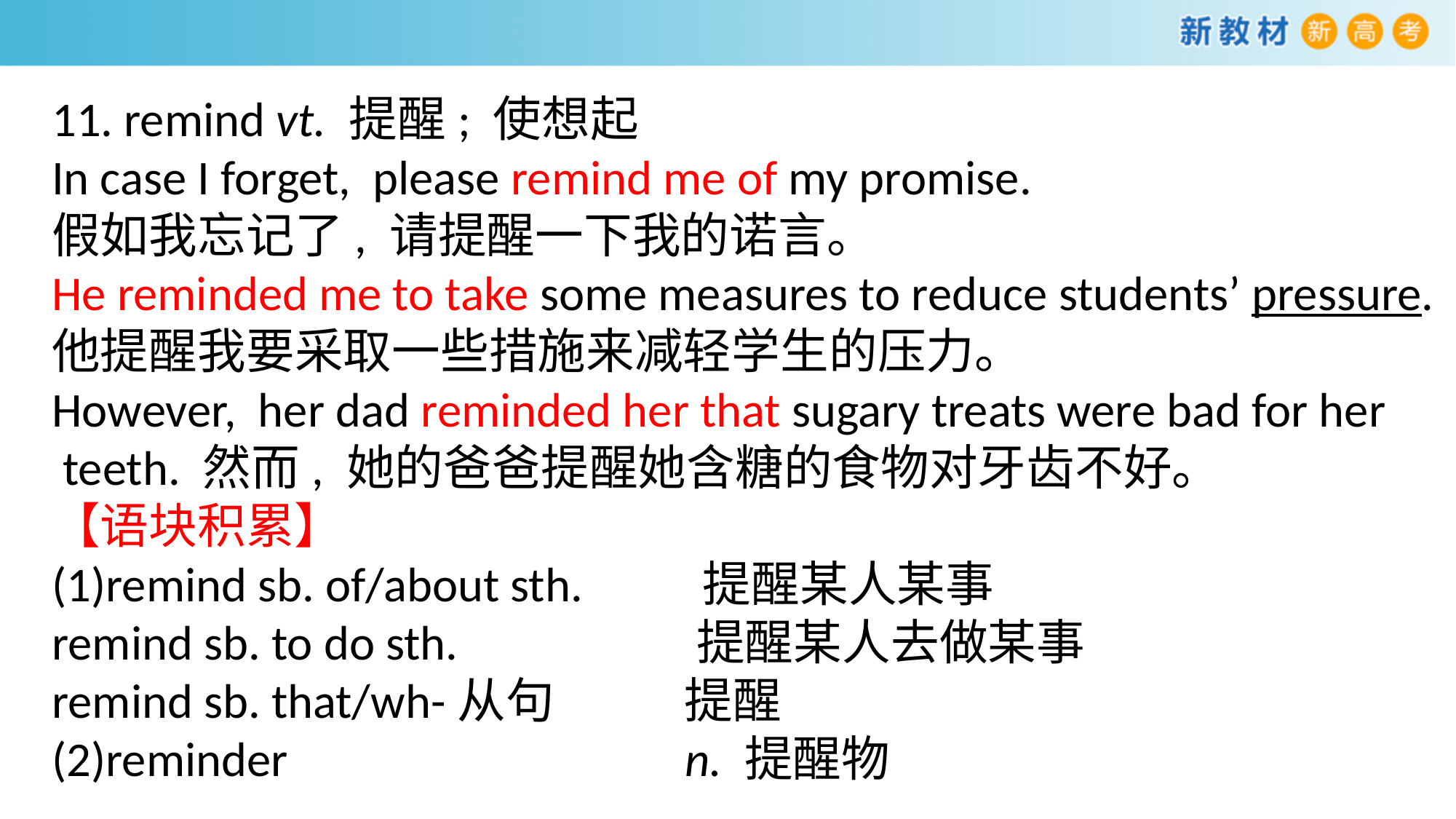

11. remind vt. 提醒; 使想起
In case I forget,  please remind me of my promise.
假如我忘记了, 请提醒一下我的诺言。
He reminded me to take some measures to reduce students’ pressure.
他提醒我要采取一些措施来减轻学生的压力。
However,  her dad reminded her that sugary treats were bad for her
 teeth. 然而, 她的爸爸提醒她含糖的食物对牙齿不好。
【语块积累】
(1)remind sb. of/about sth. 　　提醒某人某事
remind sb. to do sth. 		        提醒某人去做某事
remind sb. that/wh-从句 	        提醒
(2)reminder			        n. 提醒物